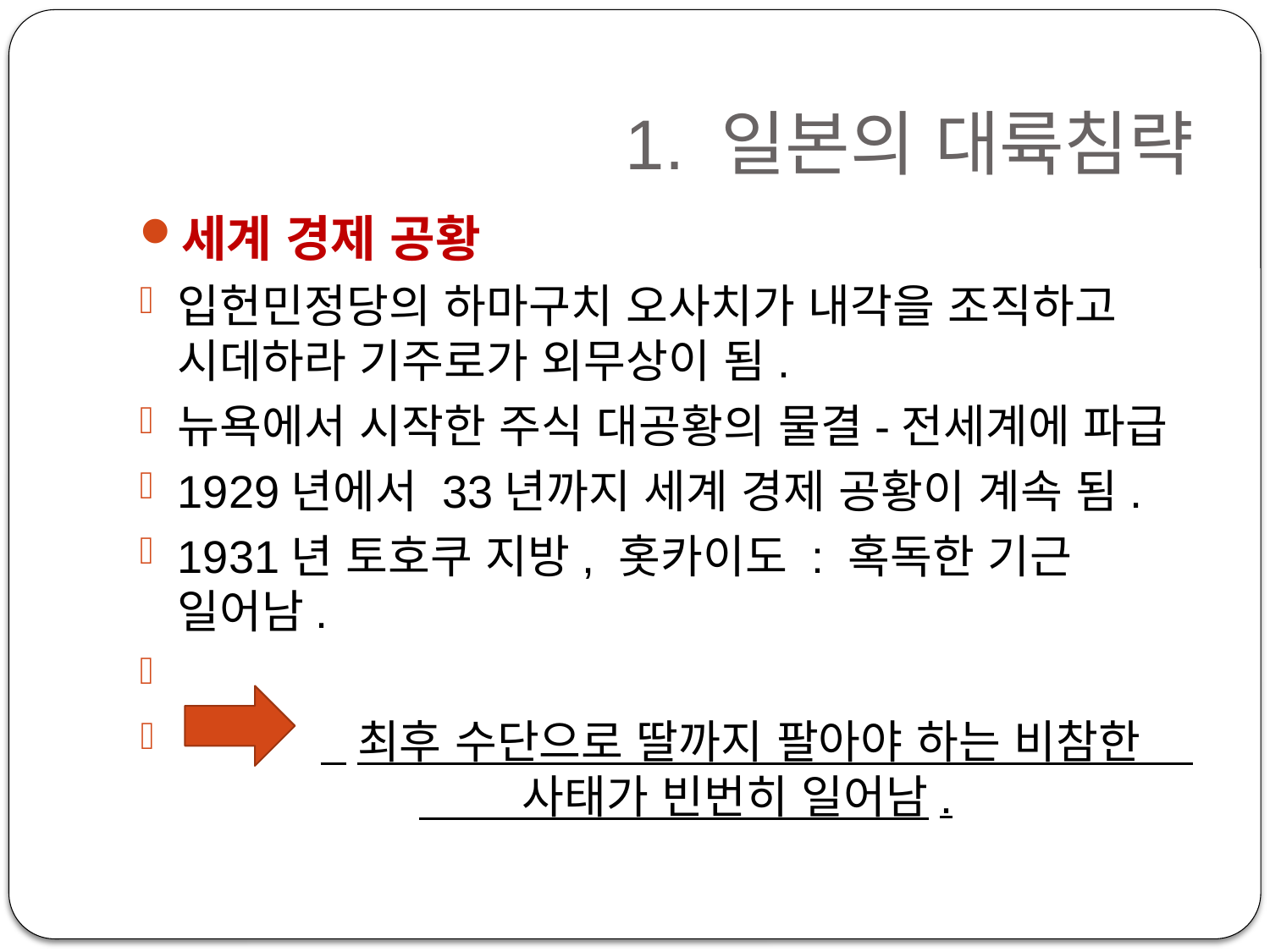

# 1. 일본의 대륙침략
세계 경제 공황
입헌민정당의 하마구치 오사치가 내각을 조직하고 시데하라 기주로가 외무상이 됨.
뉴욕에서 시작한 주식 대공황의 물결-전세계에 파급
1929년에서 33년까지 세계 경제 공황이 계속 됨.
1931년 토호쿠 지방, 홋카이도 : 혹독한 기근 일어남.

             최후 수단으로 딸까지 팔아야 하는 비참한             사태가 빈번히 일어남.